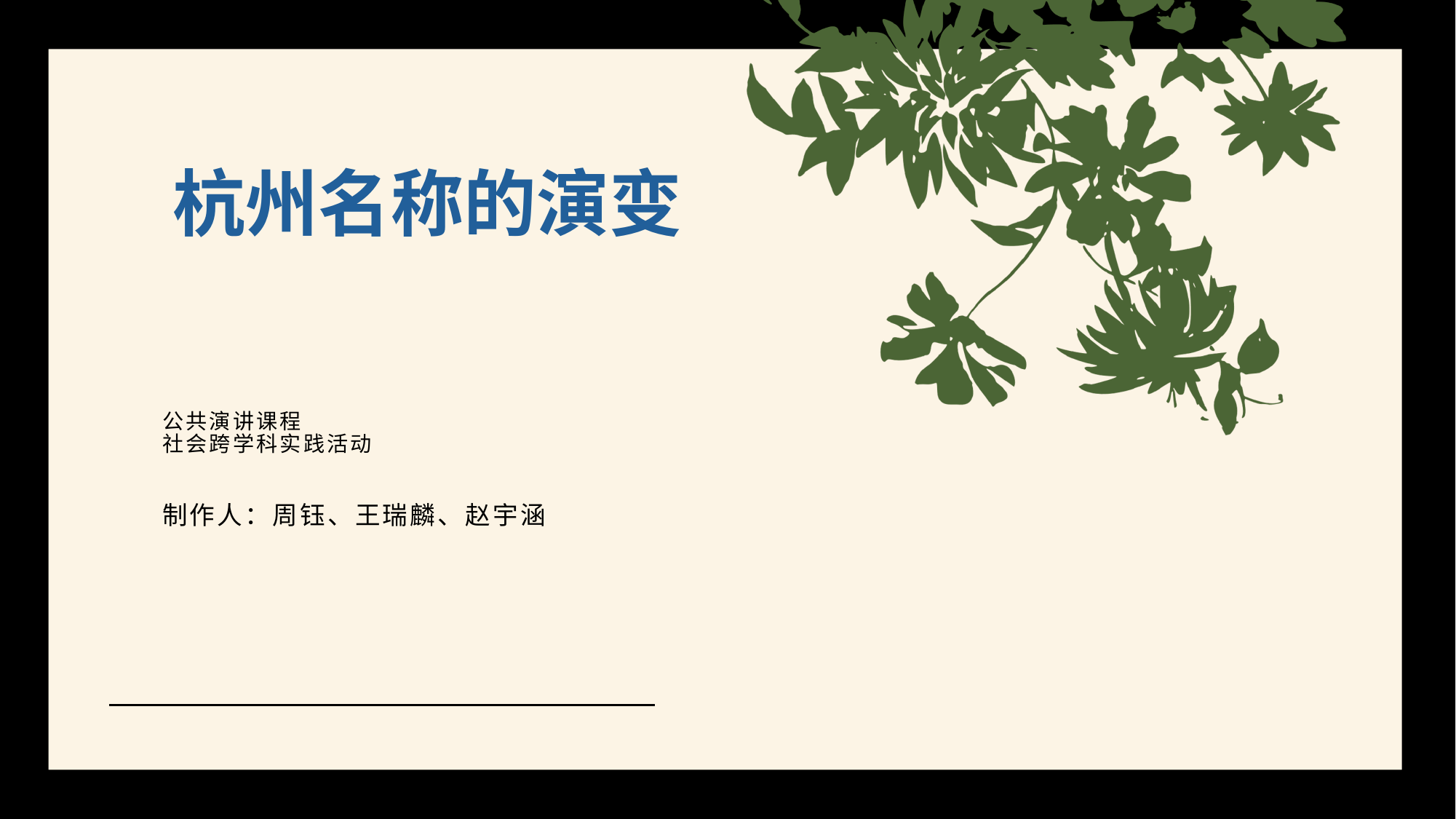

杭州名称的演变
# 公共演讲课程 社会跨学科实践活动 制作人：周钰、王瑞麟、赵宇涵